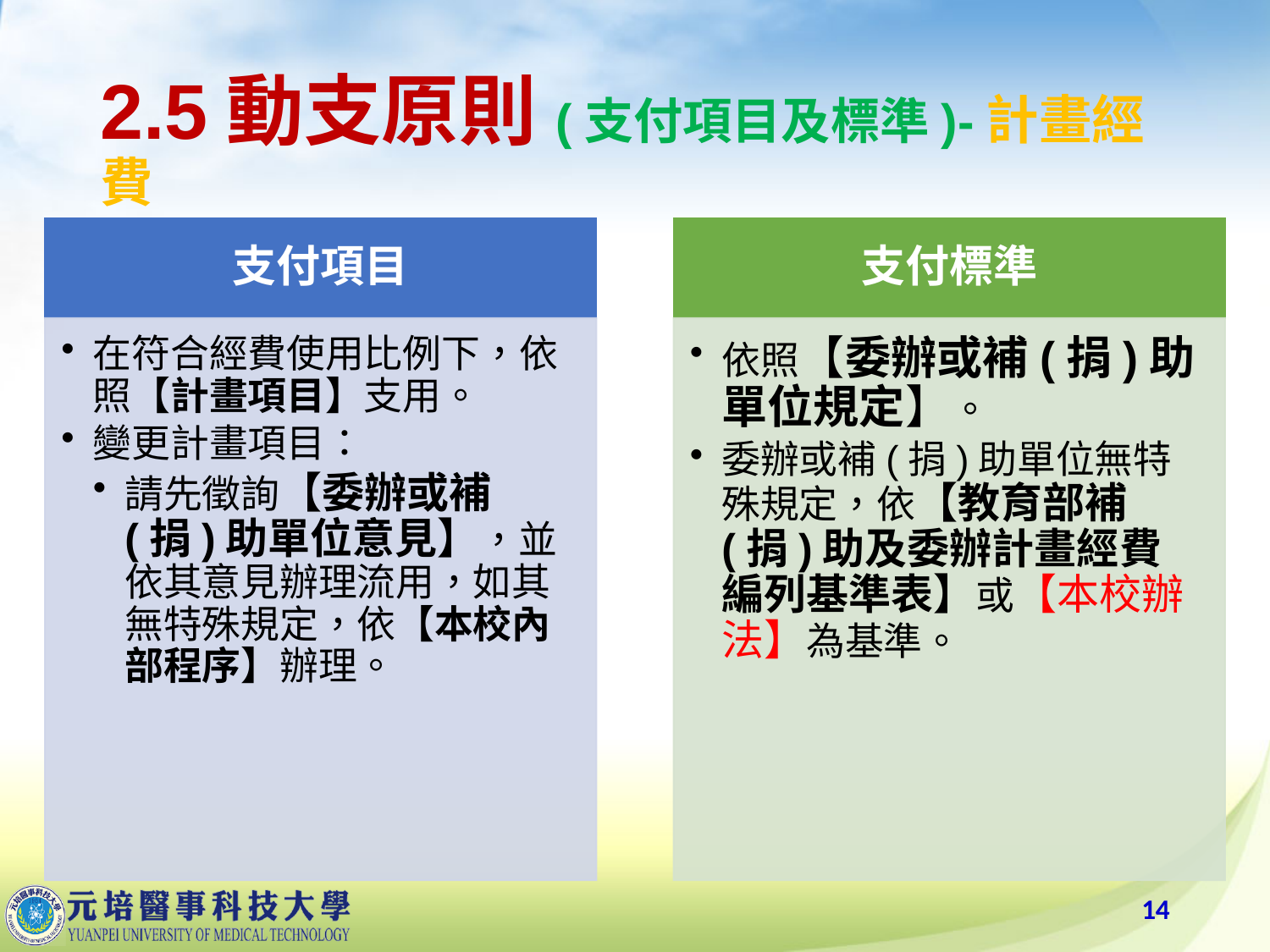

# 2.5動支原則(支付項目及標準)-計畫經費
支付項目
在符合經費使用比例下，依照【計畫項目】支用。
變更計畫項目：
請先徵詢【委辦或補(捐)助單位意見】，並依其意見辦理流用，如其無特殊規定，依【本校內部程序】辦理。
支付標準
依照【委辦或補(捐)助單位規定】。
委辦或補(捐)助單位無特殊規定，依【教育部補(捐)助及委辦計畫經費編列基準表】或【本校辦法】為基準。
14